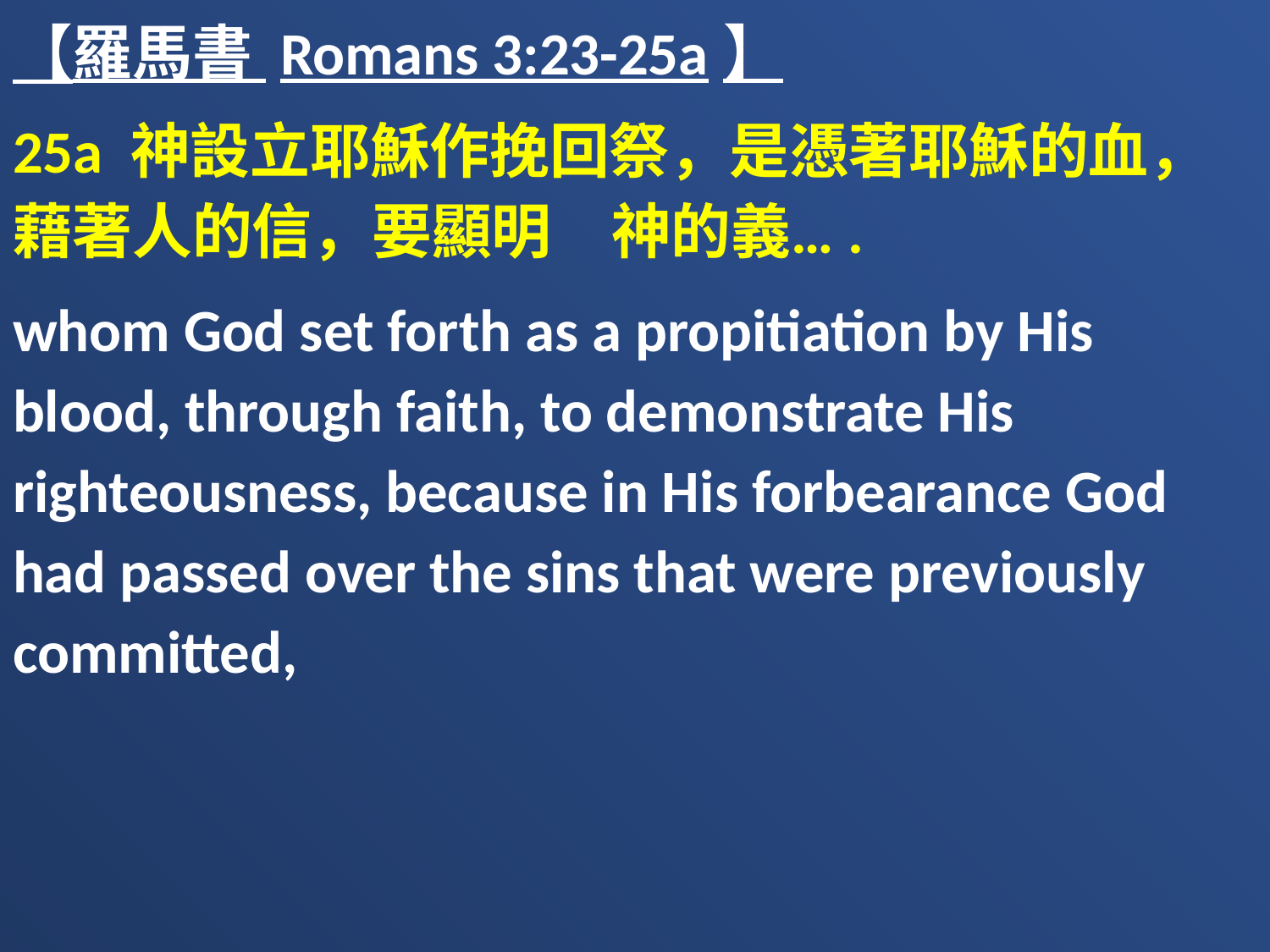

【羅馬書 Romans 3:23-25a】
25a 神設立耶穌作挽回祭，是憑著耶穌的血，藉著人的信，要顯明　神的義….
whom God set forth as a propitiation by His blood, through faith, to demonstrate His righteousness, because in His forbearance God had passed over the sins that were previously committed,